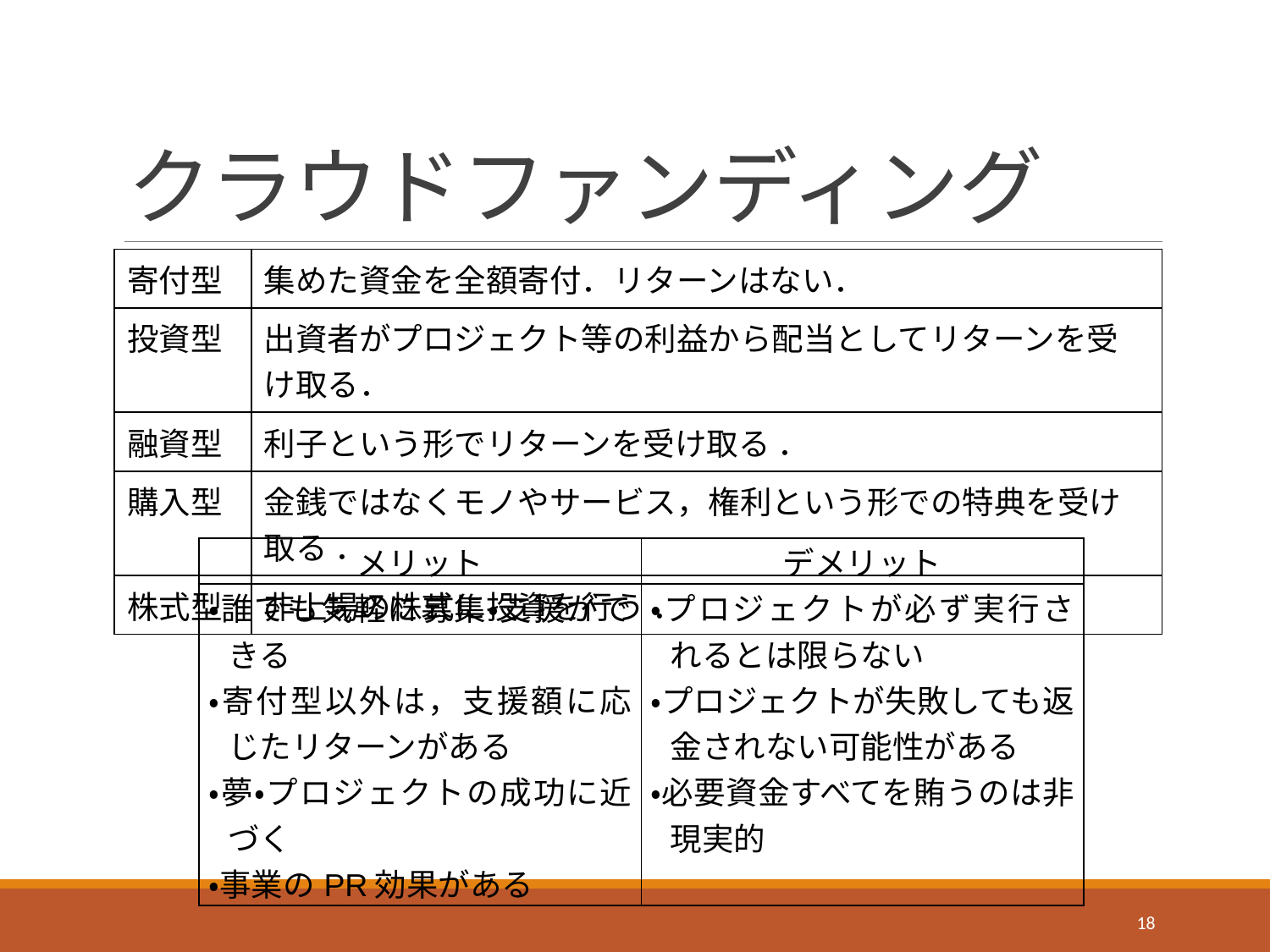

# クラウドファンディング
| 寄付型 | 集めた資金を全額寄付．リターンはない． |
| --- | --- |
| 投資型 | 出資者がプロジェクト等の利益から配当としてリターンを受け取る． |
| 融資型 | 利子という形でリターンを受け取る ． |
| 購入型 | 金銭ではなくモノやサービス，権利という形での特典を受け取る ． |
| 株式型 | 非上場の株式に投資を行う ． |
| メリット | デメリット |
| --- | --- |
| ・誰でも気軽に募集・支援ができる ・寄付型以外は，支援額に応じたリターンがある ・夢・プロジェクトの成功に近づく ・事業のPR効果がある | ・プロジェクトが必ず実行されるとは限らない ・プロジェクトが失敗しても返金されない可能性がある ・必要資金すべてを賄うのは非現実的 |
18